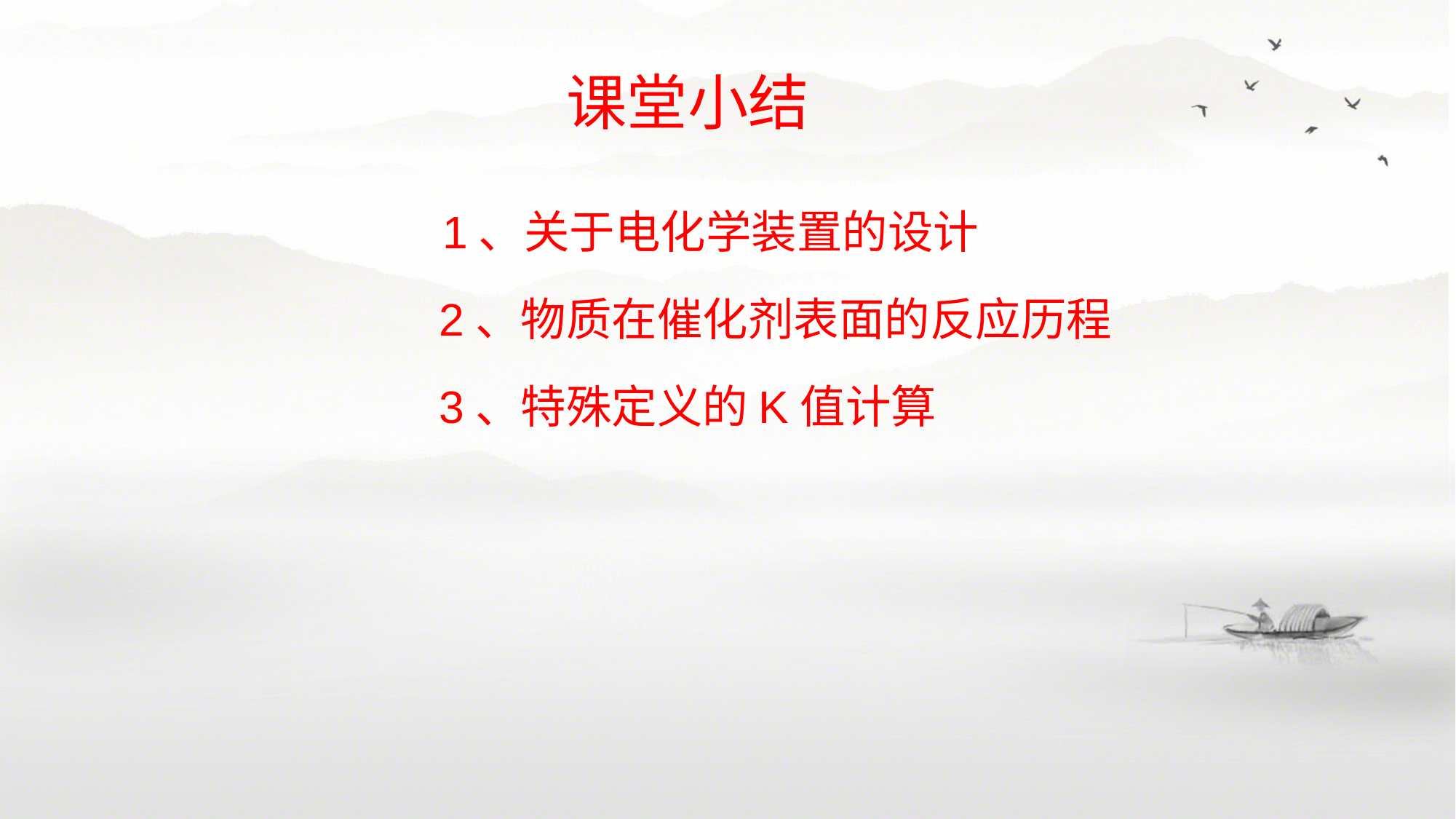

课堂小结

     1、关于电化学装置的设计

              2、物质在催化剂表面的反应历程

3、特殊定义的K值计算